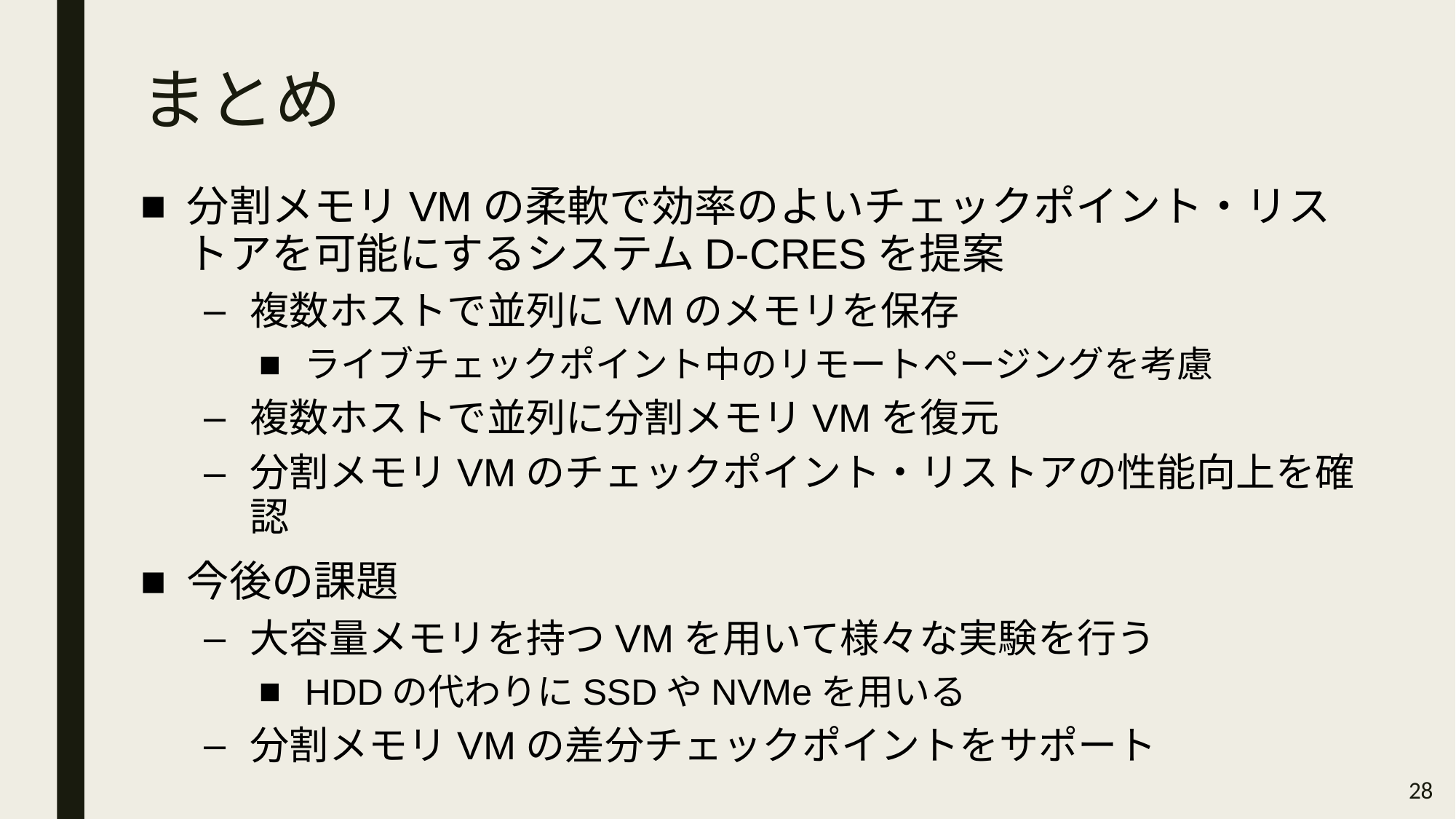

# まとめ
分割メモリVMの柔軟で効率のよいチェックポイント・リストアを可能にするシステムD-CRESを提案
複数ホストで並列にVMのメモリを保存
ライブチェックポイント中のリモートページングを考慮
複数ホストで並列に分割メモリVMを復元
分割メモリVMのチェックポイント・リストアの性能向上を確認
今後の課題
大容量メモリを持つVMを用いて様々な実験を行う
HDDの代わりにSSDやNVMeを用いる
分割メモリVMの差分チェックポイントをサポート
28